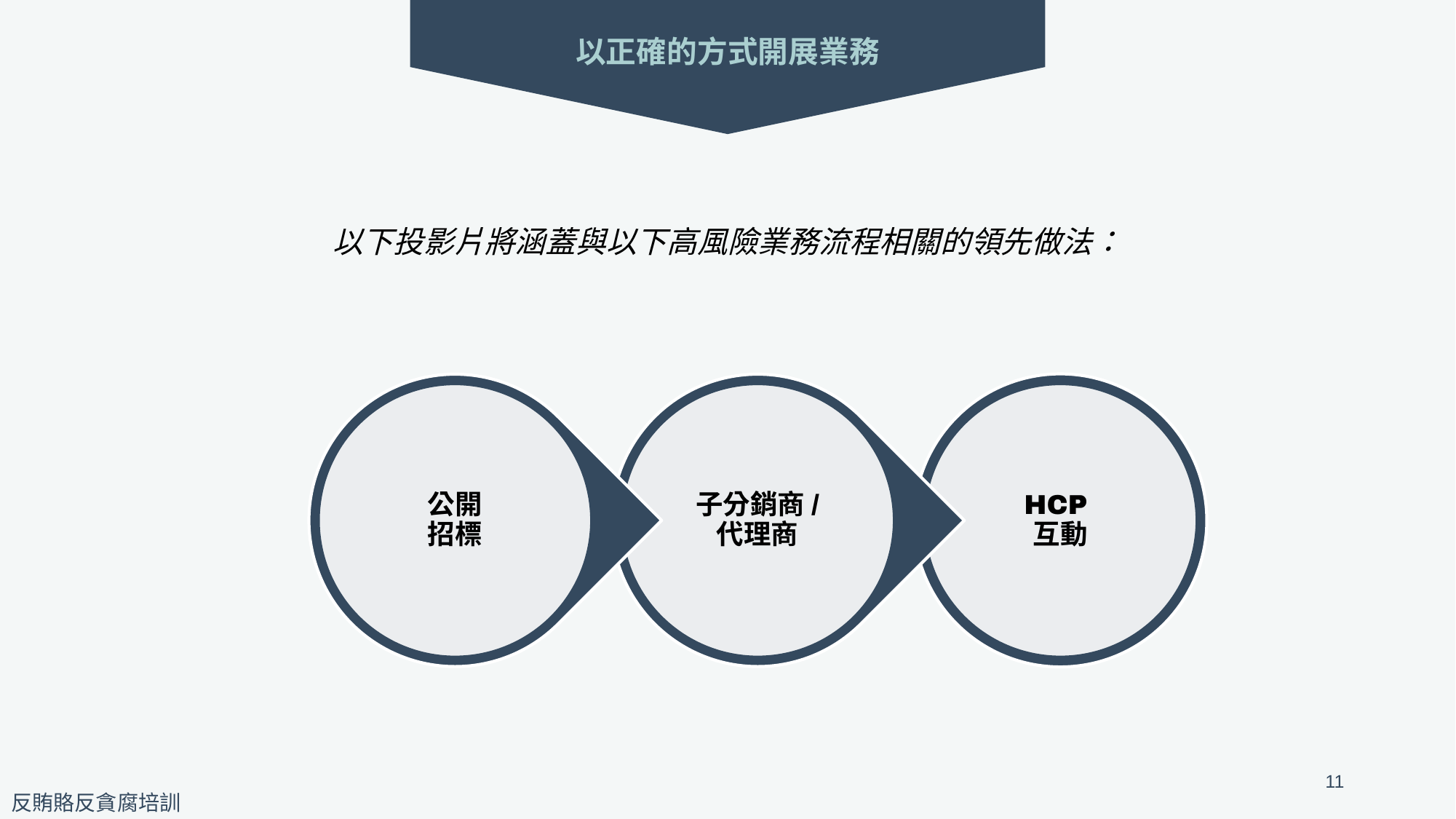

以正確的方式開展業務

以下投影片將涵蓋與以下高風險業務流程相關的領先做法：
HCP
互動
子分銷商/
代理商
公開
招標
11